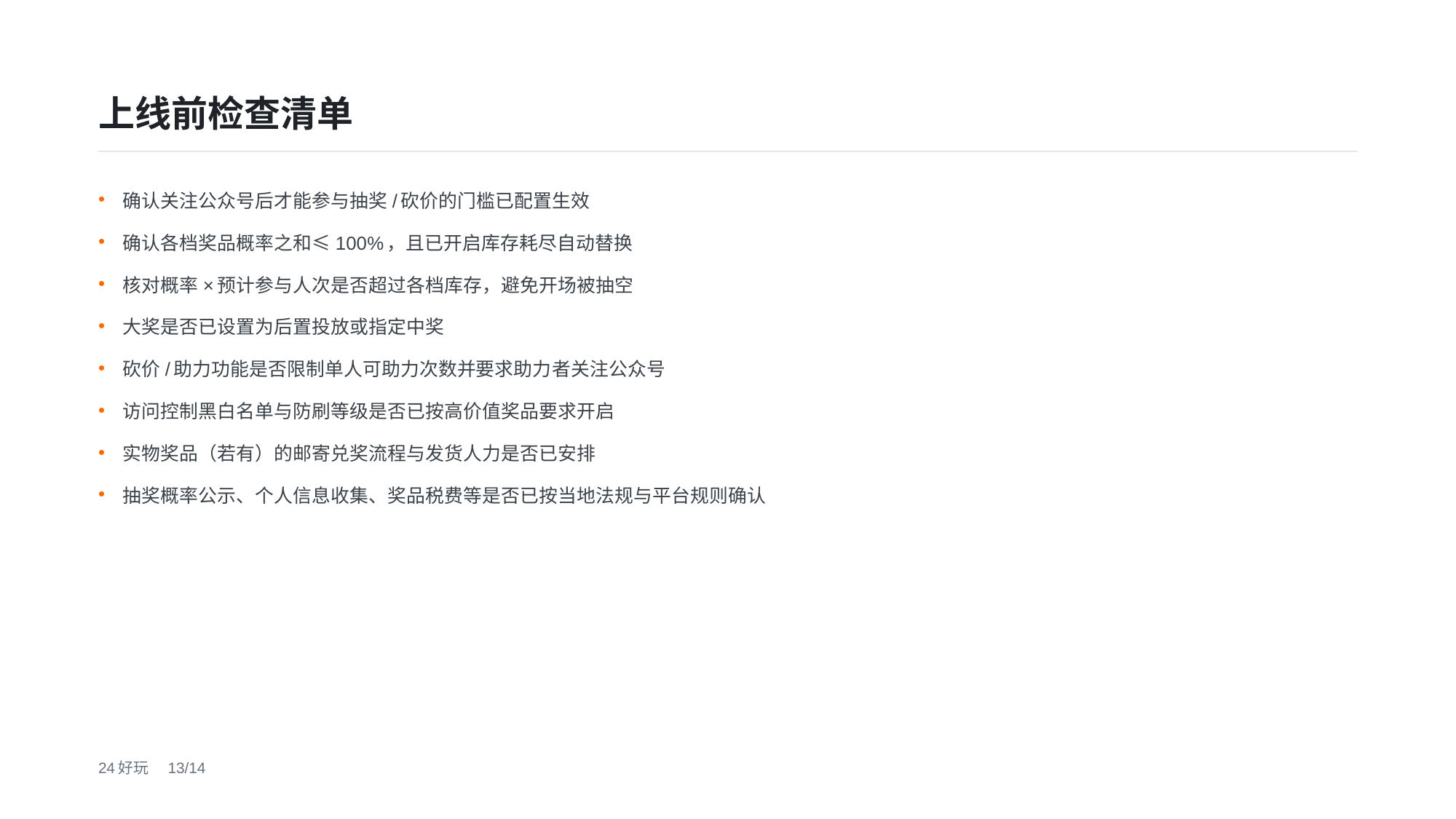

上线前检查清单

确认关注公众号后才能参与抽奖/砍价的门槛已配置生效
确认各档奖品概率之和≤100%，且已开启库存耗尽自动替换
核对概率×预计参与人次是否超过各档库存，避免开场被抽空
大奖是否已设置为后置投放或指定中奖
砍价/助力功能是否限制单人可助力次数并要求助力者关注公众号
访问控制黑白名单与防刷等级是否已按高价值奖品要求开启
实物奖品（若有）的邮寄兑奖流程与发货人力是否已安排
抽奖概率公示、个人信息收集、奖品税费等是否已按当地法规与平台规则确认
24好玩　13/14